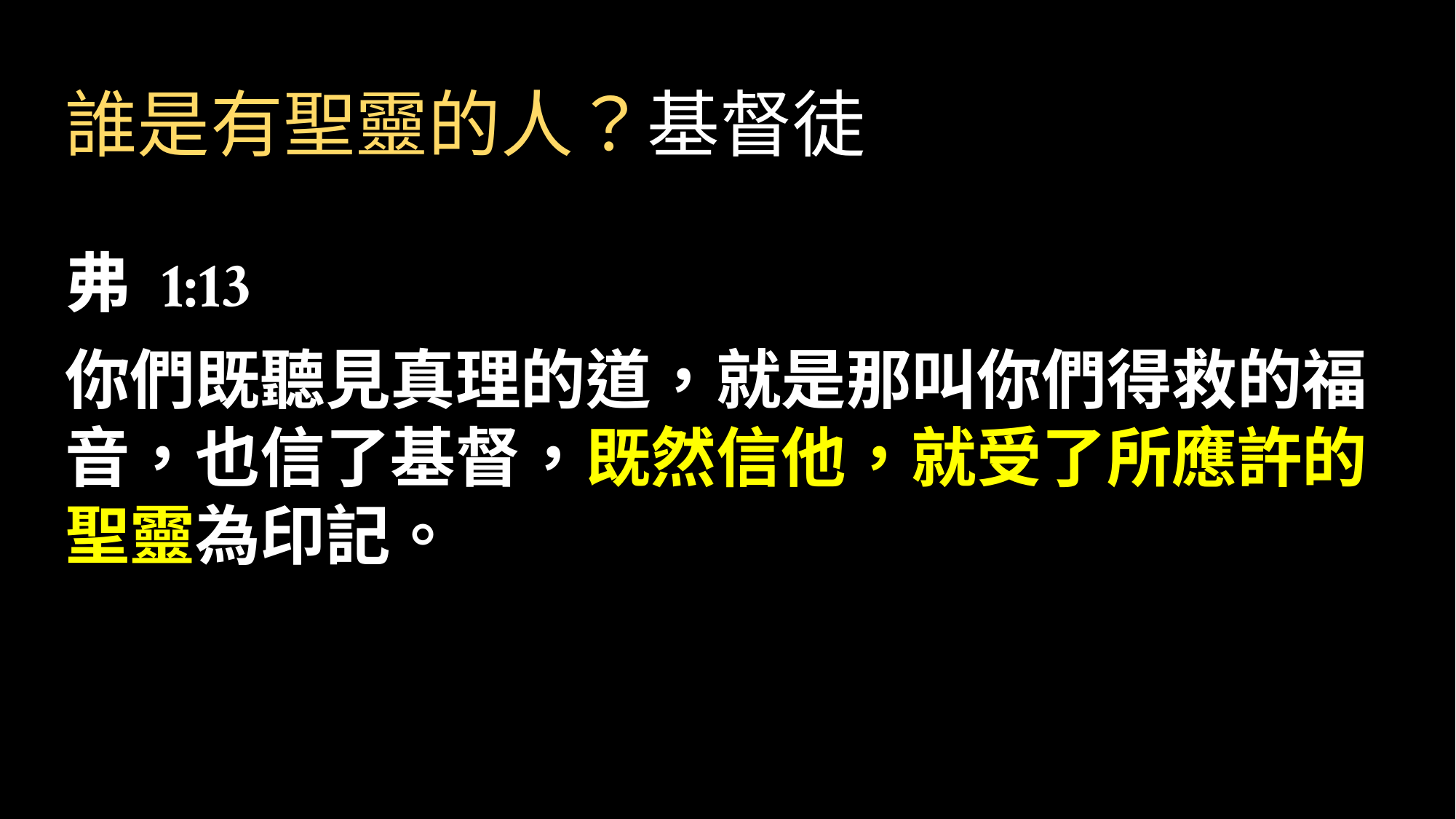

誰是有聖靈的人？基督徒

弗 1:13
你們既聽見真理的道，就是那叫你們得救的福音，也信了基督，既然信他，就受了所應許的聖靈為印記。